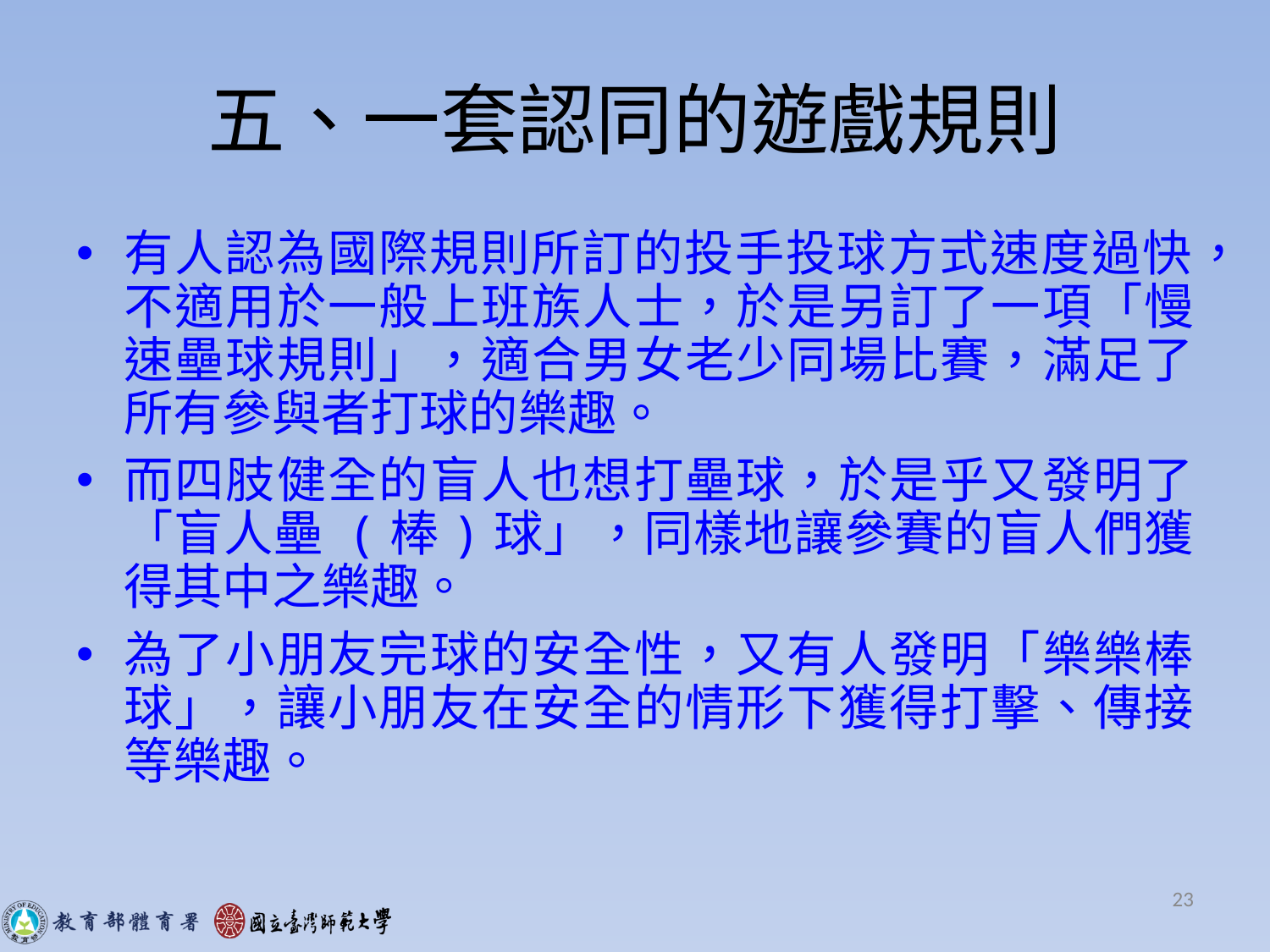

# 五、一套認同的遊戲規則
有人認為國際規則所訂的投手投球方式速度過快，不適用於一般上班族人士，於是另訂了一項「慢速壘球規則」，適合男女老少同場比賽，滿足了所有參與者打球的樂趣。
而四肢健全的盲人也想打壘球，於是乎又發明了「盲人壘 (棒)球」，同樣地讓參賽的盲人們獲得其中之樂趣。
為了小朋友完球的安全性，又有人發明「樂樂棒球」，讓小朋友在安全的情形下獲得打擊、傳接等樂趣。
23